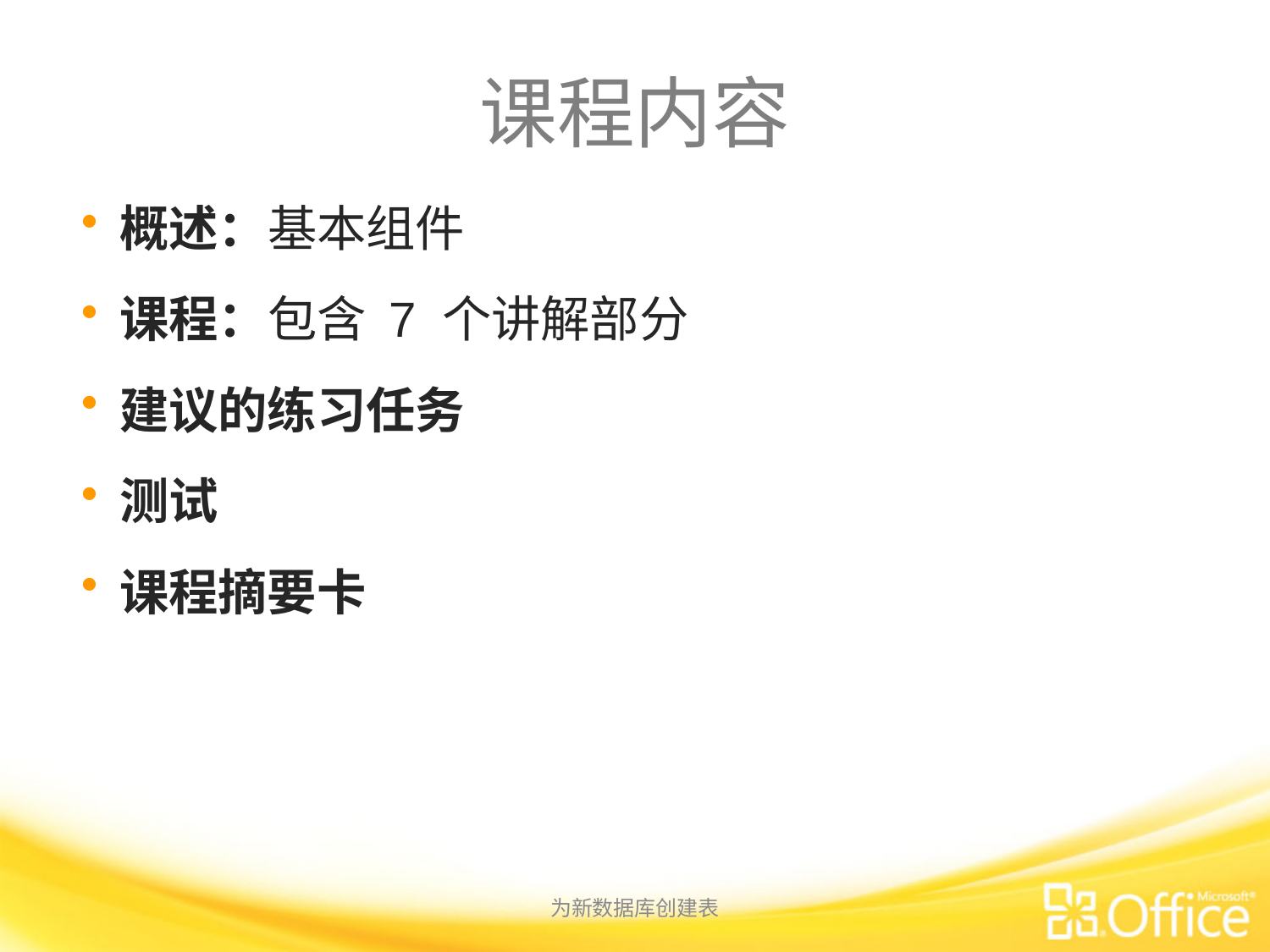

# 课程内容
概述：基本组件
课程：包含 7 个讲解部分
建议的练习任务
测试
课程摘要卡
为新数据库创建表